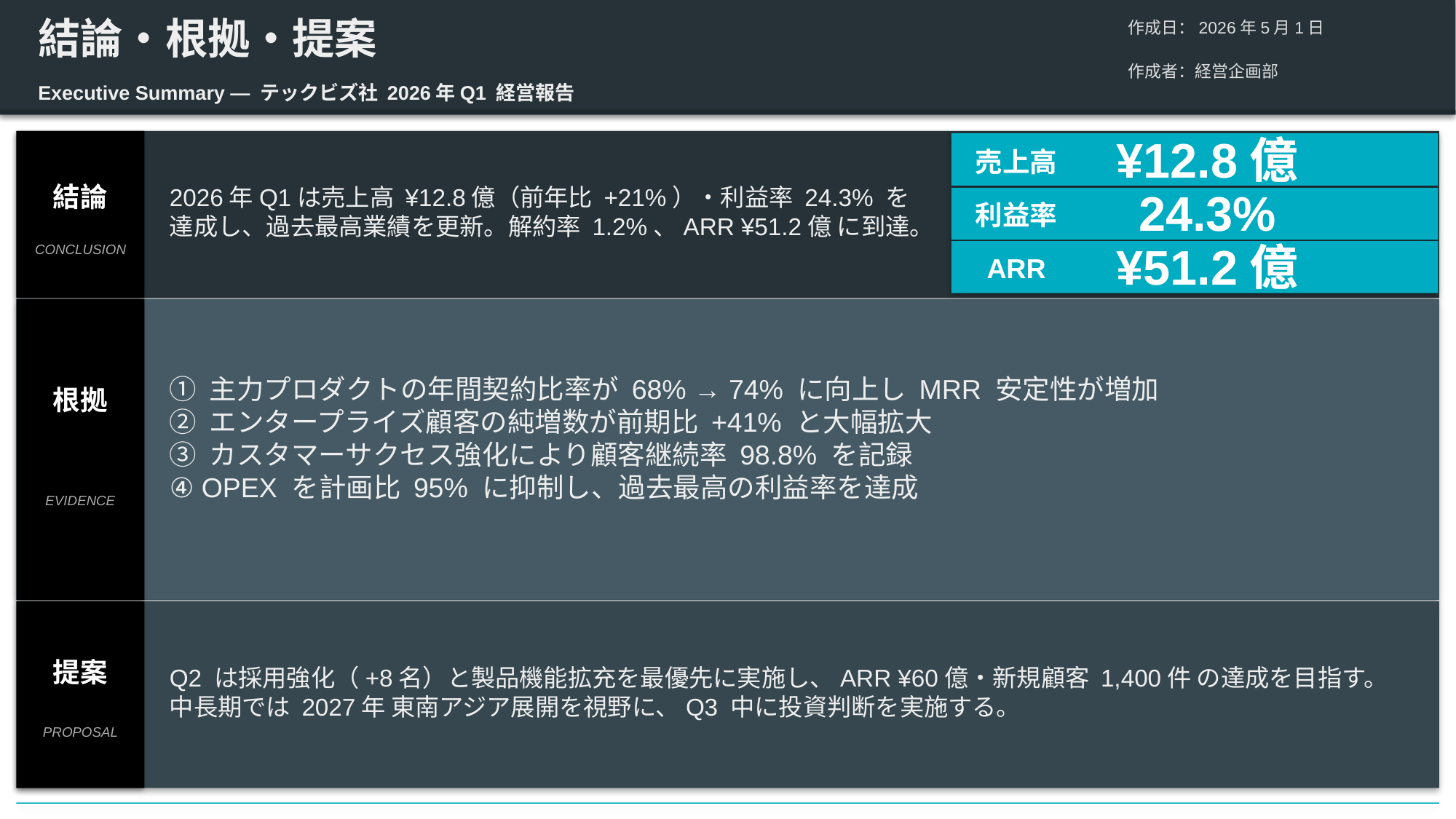

結論・根拠・提案
作成日：2026年5月1日
作成者：経営企画部
Executive Summary — テックビズ社 2026年Q1 経営報告

¥12.8億

売上高
結論
2026年Q1は売上高 ¥12.8億（前年比 +21%）・利益率 24.3% を
達成し、過去最高業績を更新。解約率 1.2%、ARR ¥51.2億 に到達。
24.3%

利益率
¥51.2億
CONCLUSION

ARR

① 主力プロダクトの年間契約比率が 68% → 74% に向上し MRR 安定性が増加
② エンタープライズ顧客の純増数が前期比 +41% と大幅拡大
③ カスタマーサクセス強化により顧客継続率 98.8% を記録
④ OPEX を計画比 95% に抑制し、過去最高の利益率を達成
根拠
EVIDENCE

提案
Q2 は採用強化（+8名）と製品機能拡充を最優先に実施し、ARR ¥60億・新規顧客 1,400件 の達成を目指す。
中長期では 2027年 東南アジア展開を視野に、Q3 中に投資判断を実施する。
PROPOSAL